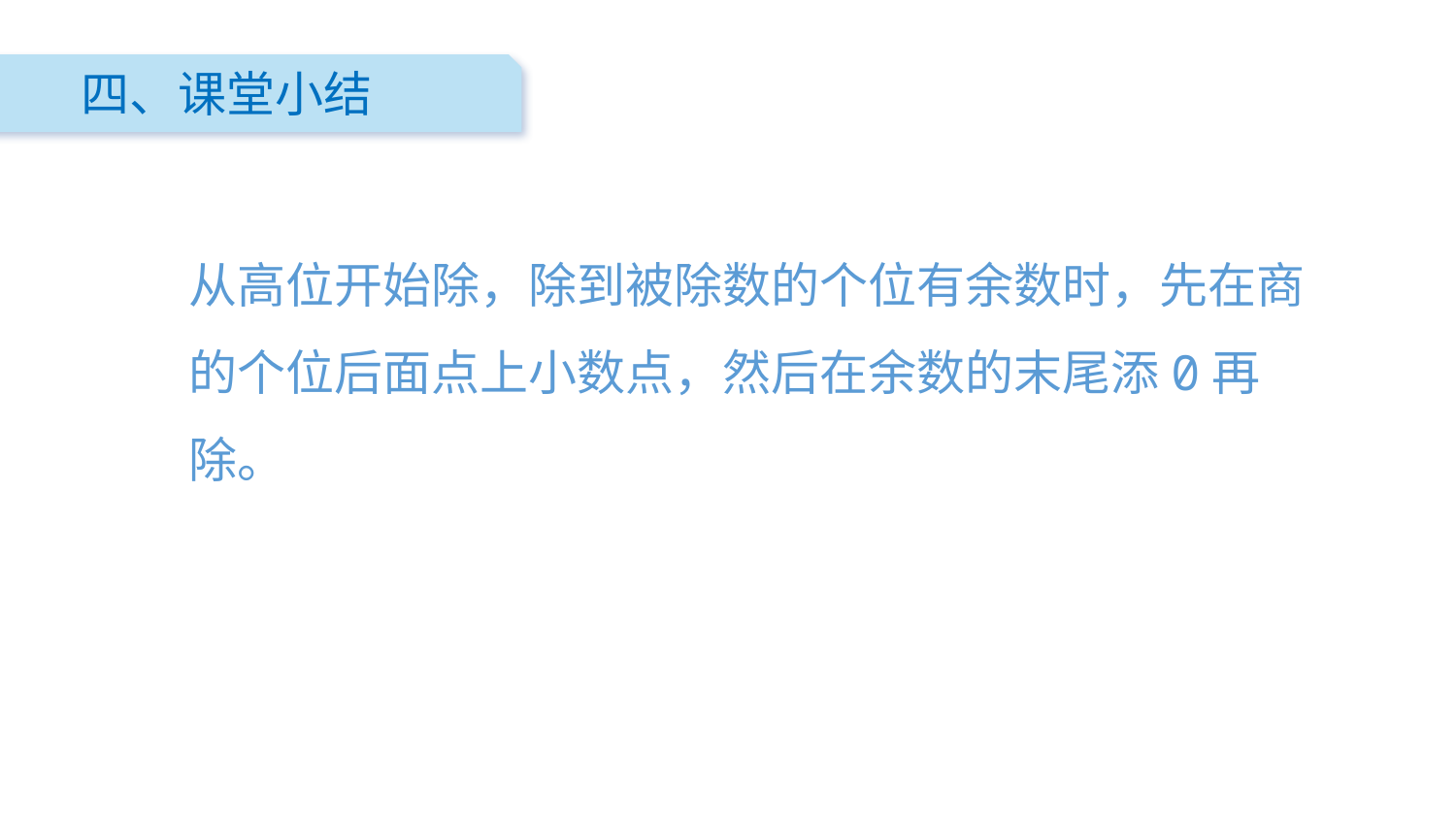

四、课堂小结
从高位开始除，除到被除数的个位有余数时，先在商的个位后面点上小数点，然后在余数的末尾添0再除。